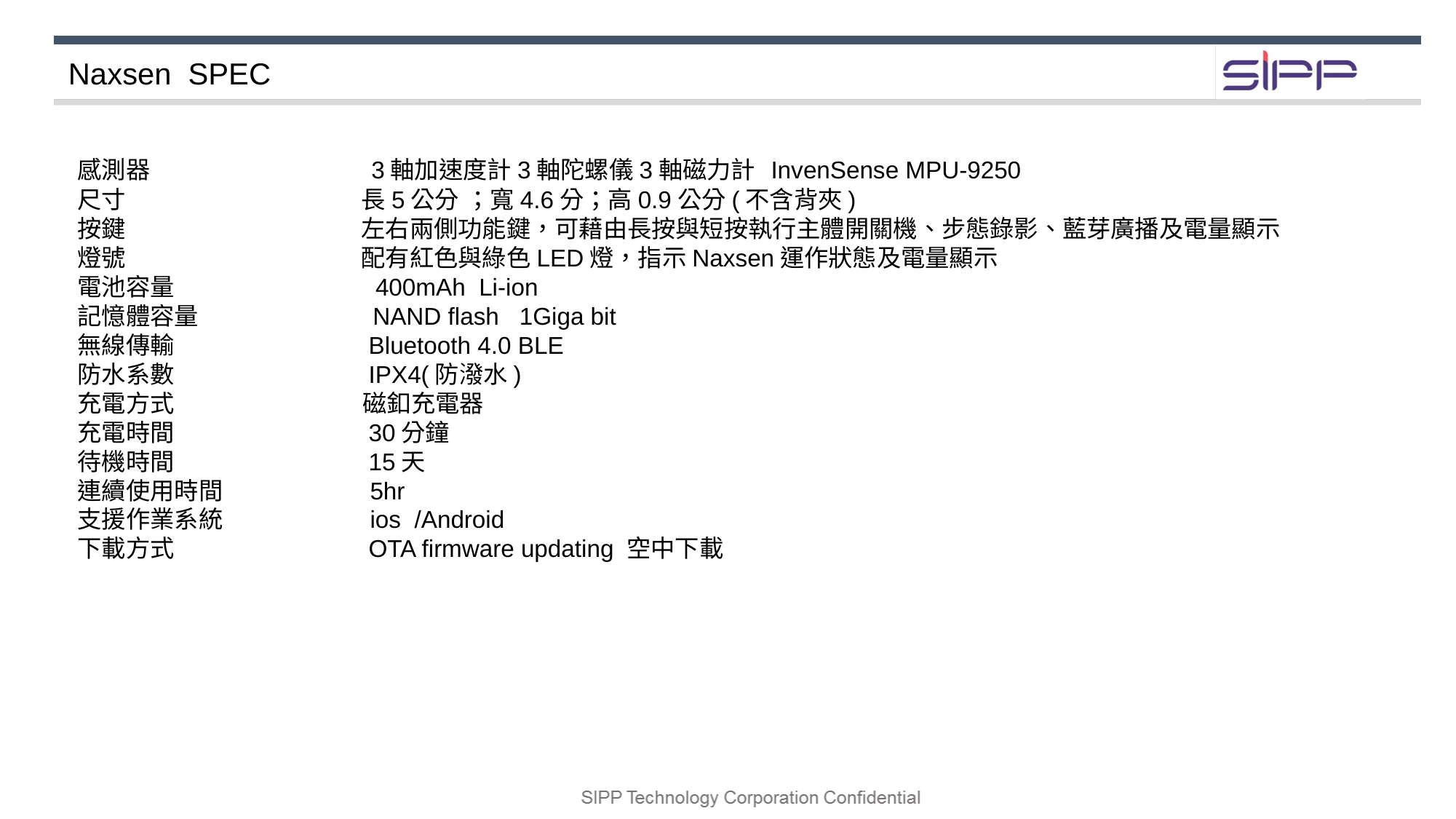

Naxsen  SPEC
感測器                                3軸加速度計3軸陀螺儀3軸磁力計 InvenSense MPU-9250
尺寸                                   長5公分 ；寬4.6分；高0.9公分(不含背夾)
按鍵                                   左右兩側功能鍵，可藉由長按與短按執行主體開關機、步態錄影、藍芽廣播及電量顯示
燈號                                   配有紅色與綠色LED燈，指示Naxsen運作狀態及電量顯示
電池容量                             400mAh  Li-ion
記憶體容量                         NAND flash   1Giga bit
無線傳輸                            Bluetooth 4.0 BLE
防水系數                            IPX4(防潑水)
充電方式                            磁釦充電器
充電時間                            30分鐘
待機時間                            15天
連續使用時間                     5hr
支援作業系統                     ios  /Android
下載方式                            OTA firmware updating 空中下載